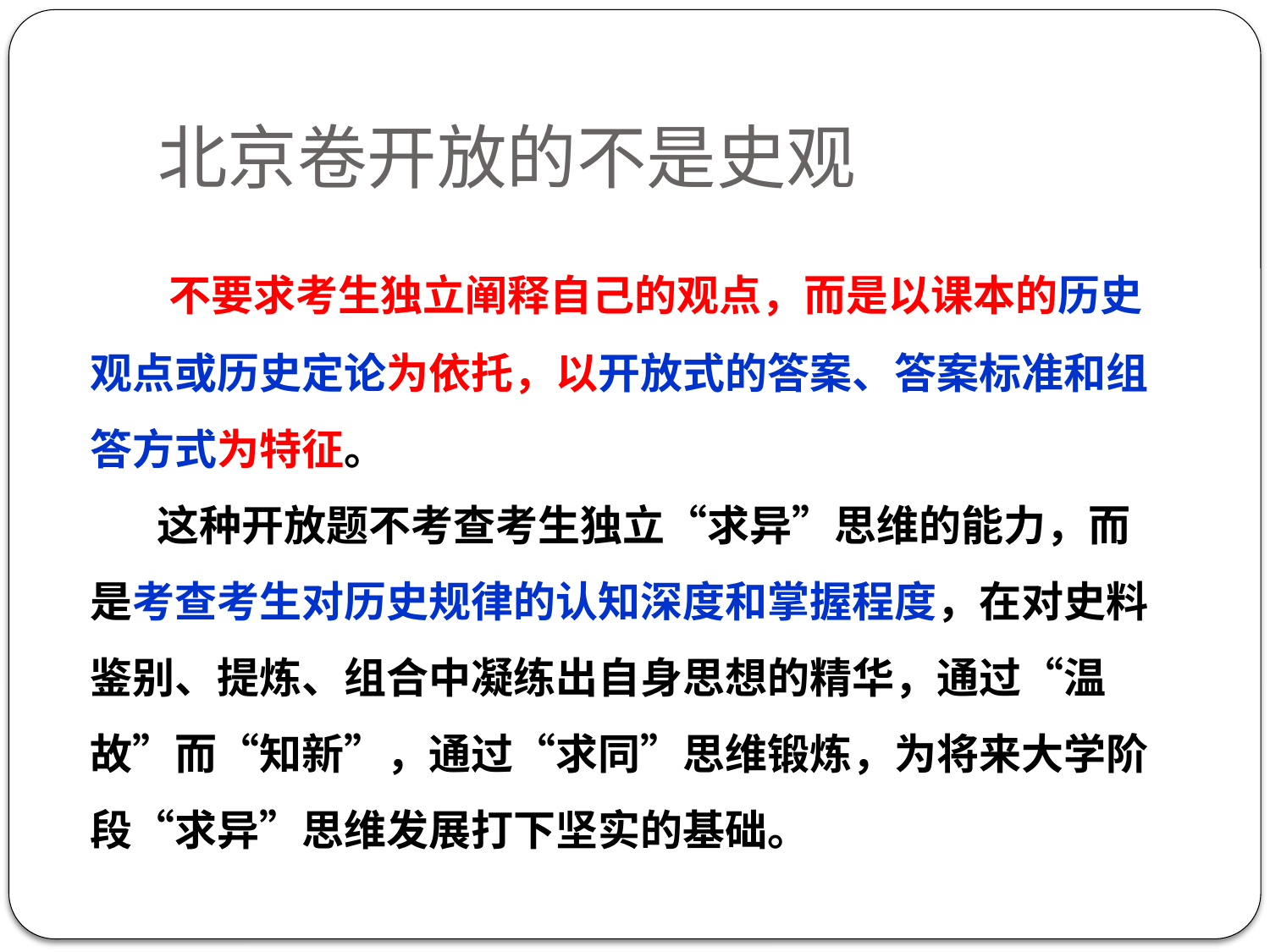

# 北京卷开放的不是史观
      不要求考生独立阐释自己的观点，而是以课本的历史观点或历史定论为依托，以开放式的答案、答案标准和组答方式为特征。
      这种开放题不考查考生独立“求异”思维的能力，而是考查考生对历史规律的认知深度和掌握程度，在对史料鉴别、提炼、组合中凝练出自身思想的精华，通过“温故”而“知新”，通过“求同”思维锻炼，为将来大学阶段“求异”思维发展打下坚实的基础。